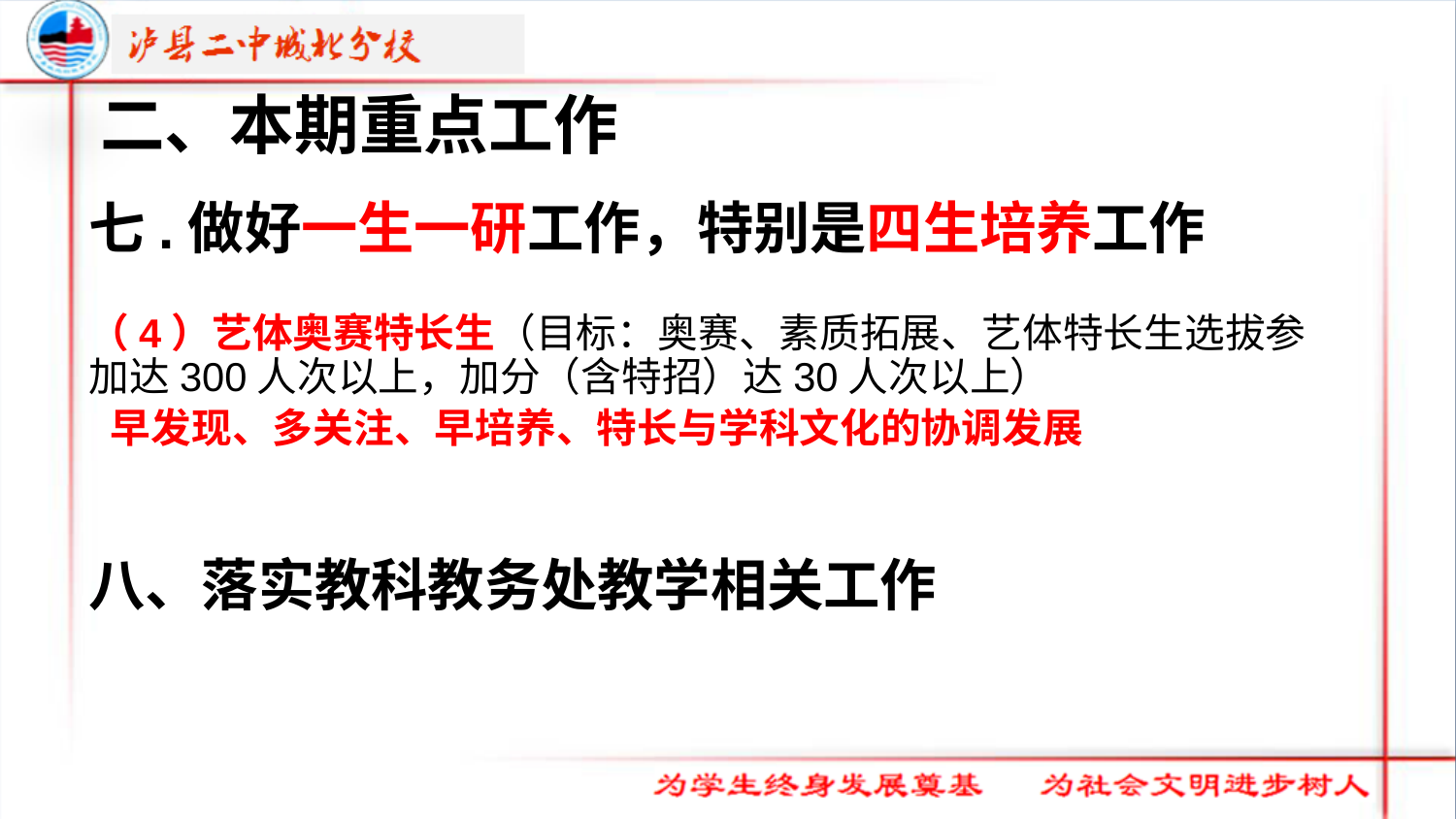

二、本期重点工作
# 七.做好一生一研工作，特别是四生培养工作 （4）艺体奥赛特长生（目标：奥赛、素质拓展、艺体特长生选拔参加达300人次以上，加分（含特招）达30人次以上） 早发现、多关注、早培养、特长与学科文化的协调发展 八、落实教科教务处教学相关工作